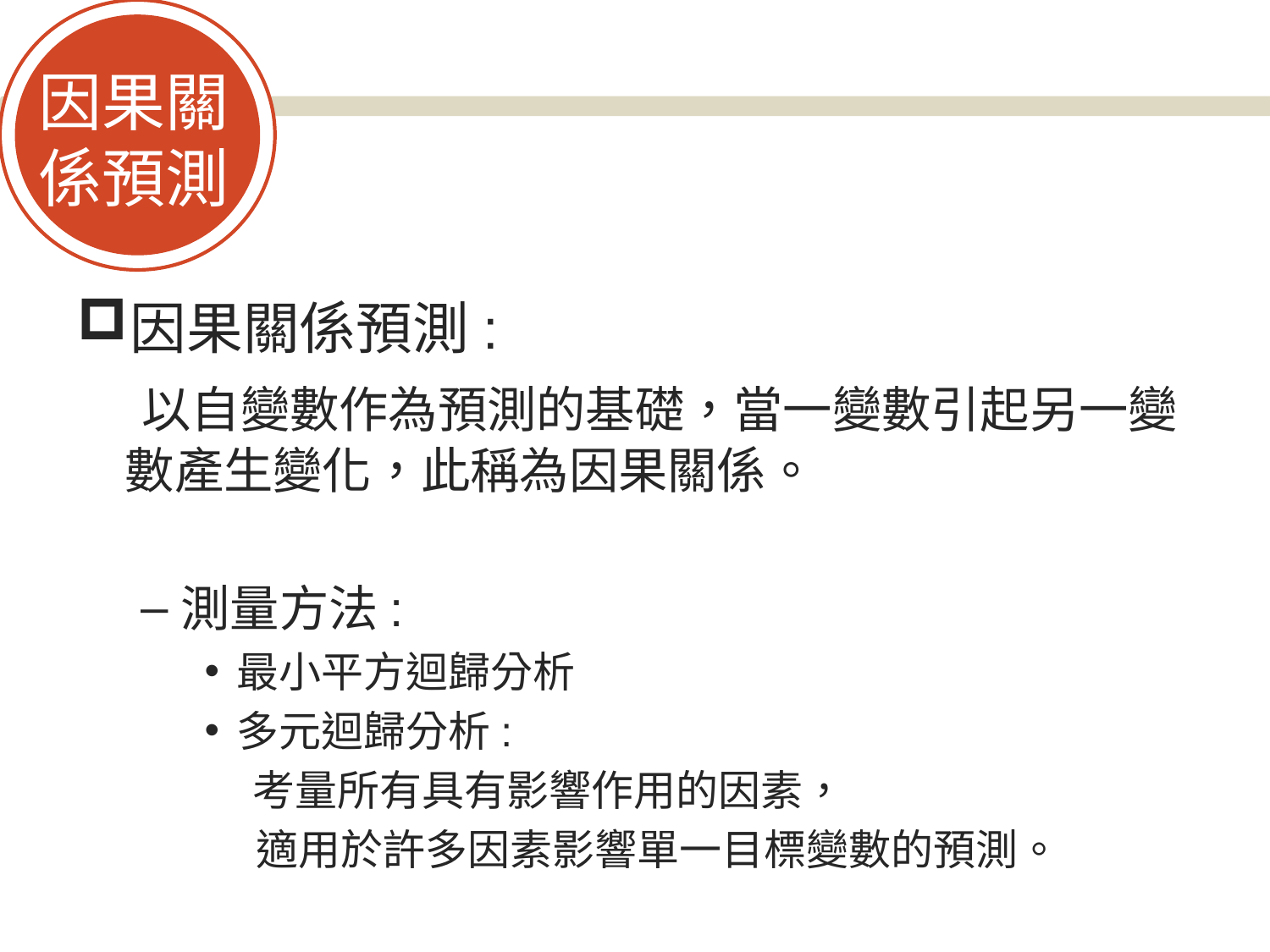

因果關
係預測
#
因果關係預測:
    以自變數作為預測的基礎，當一變數引起另一變數產生變化，此稱為因果關係。

測量方法:
最小平方迴歸分析
多元迴歸分析:
    考量所有具有影響作用的因素，
           適用於許多因素影響單一目標變數的預測。